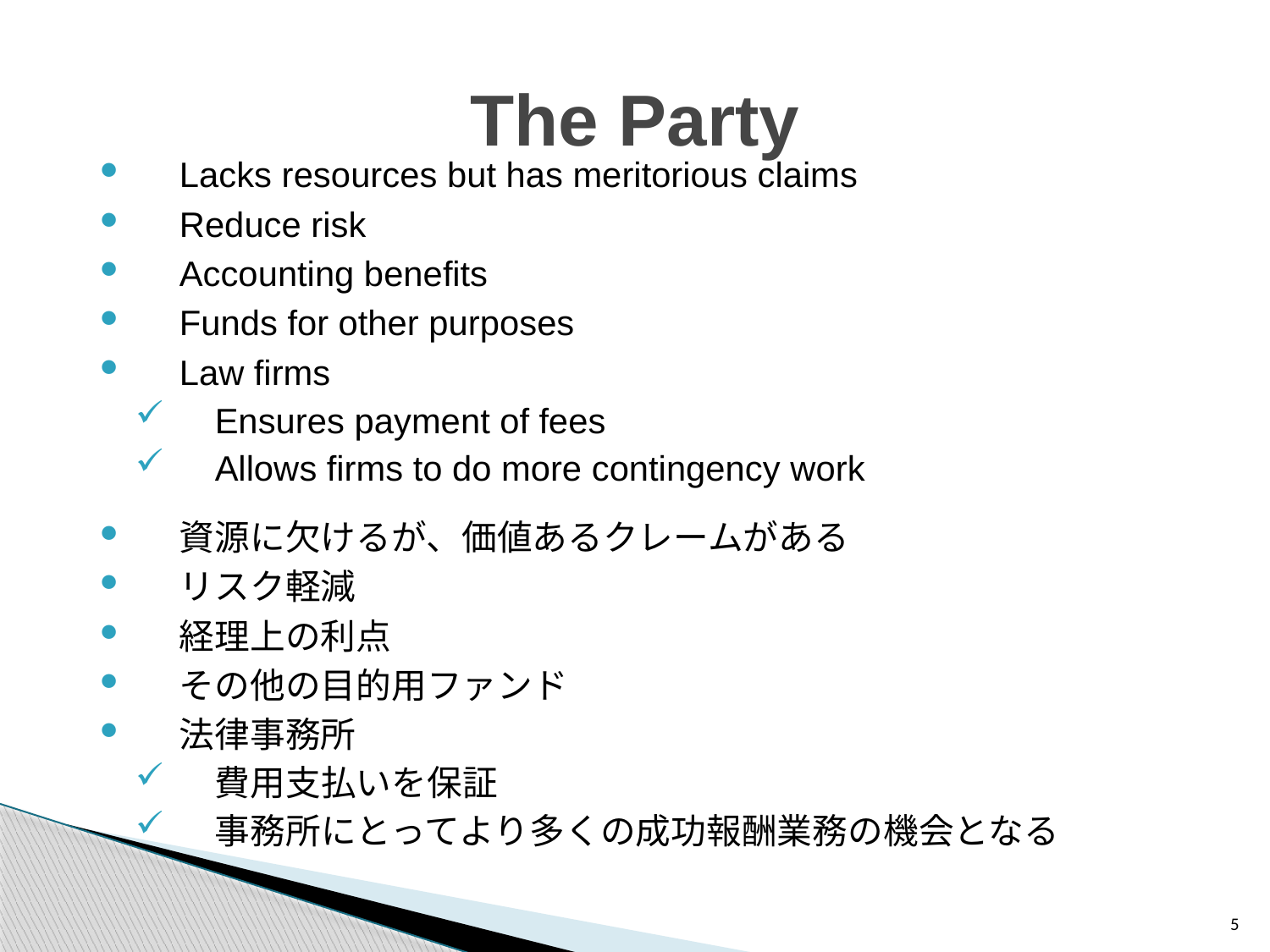

# The Party
Lacks resources but has meritorious claims
Reduce risk
Accounting benefits
Funds for other purposes
Law firms
Ensures payment of fees
Allows firms to do more contingency work

資源に欠けるが、価値あるクレームがある
リスク軽減
経理上の利点
その他の目的用ファンド
法律事務所
費用支払いを保証
事務所にとってより多くの成功報酬業務の機会となる

5